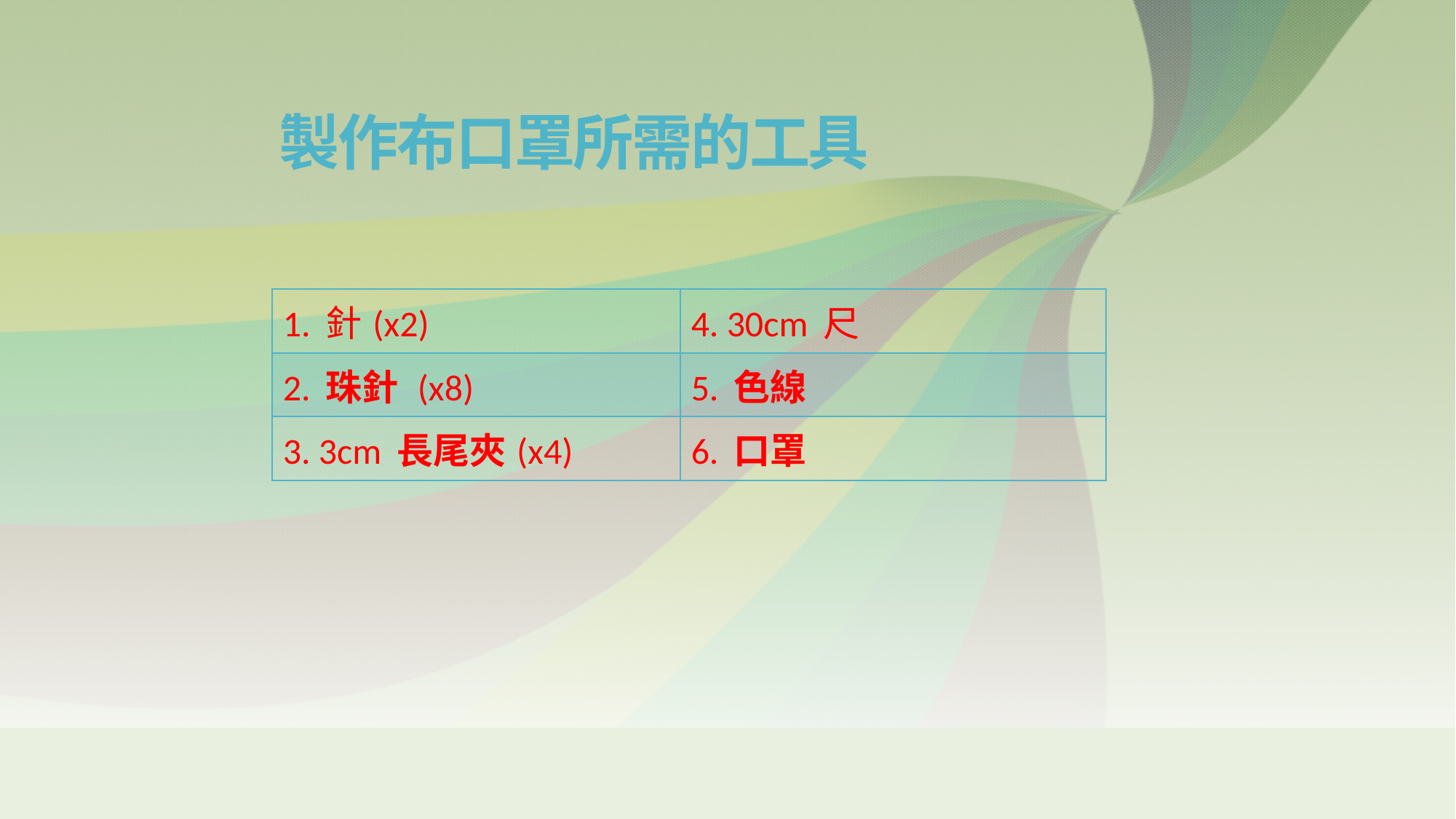

# 製作布口罩所需的工具

| 1. 針(x2) | 4. 30cm 尺 |
| --- | --- |
| 2. 珠針 (x8) | 5. 色線 |
| 3. 3cm 長尾夾(x4) | 6. 口罩 |